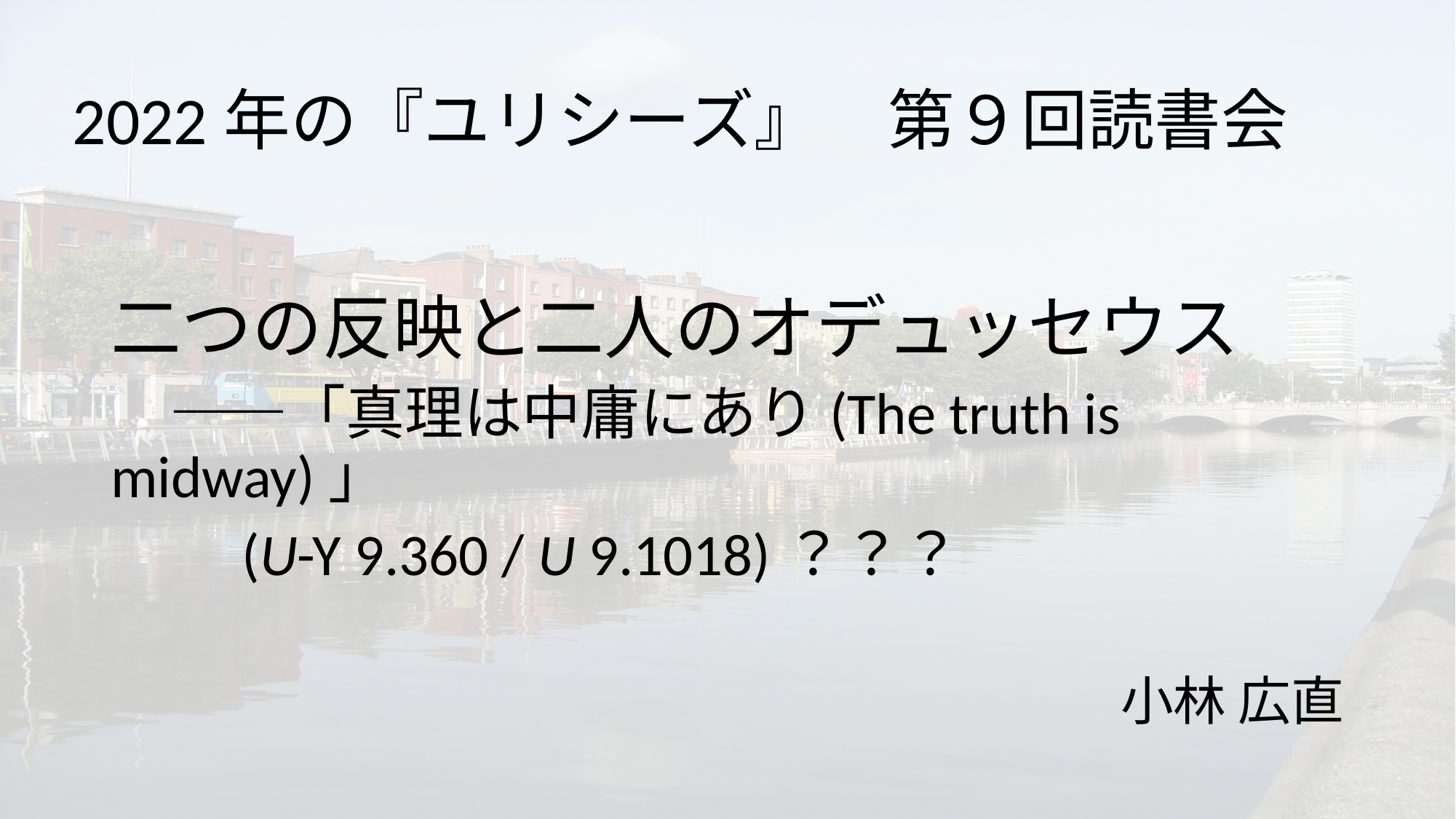

# 2022年の『ユリシーズ』　第９回読書会
二つの反映と二人のオデュッセウス
　――「真理は中庸にあり(The truth is midway)」
　　(U-Y 9.360 / U 9.1018)？？？

小林 広直